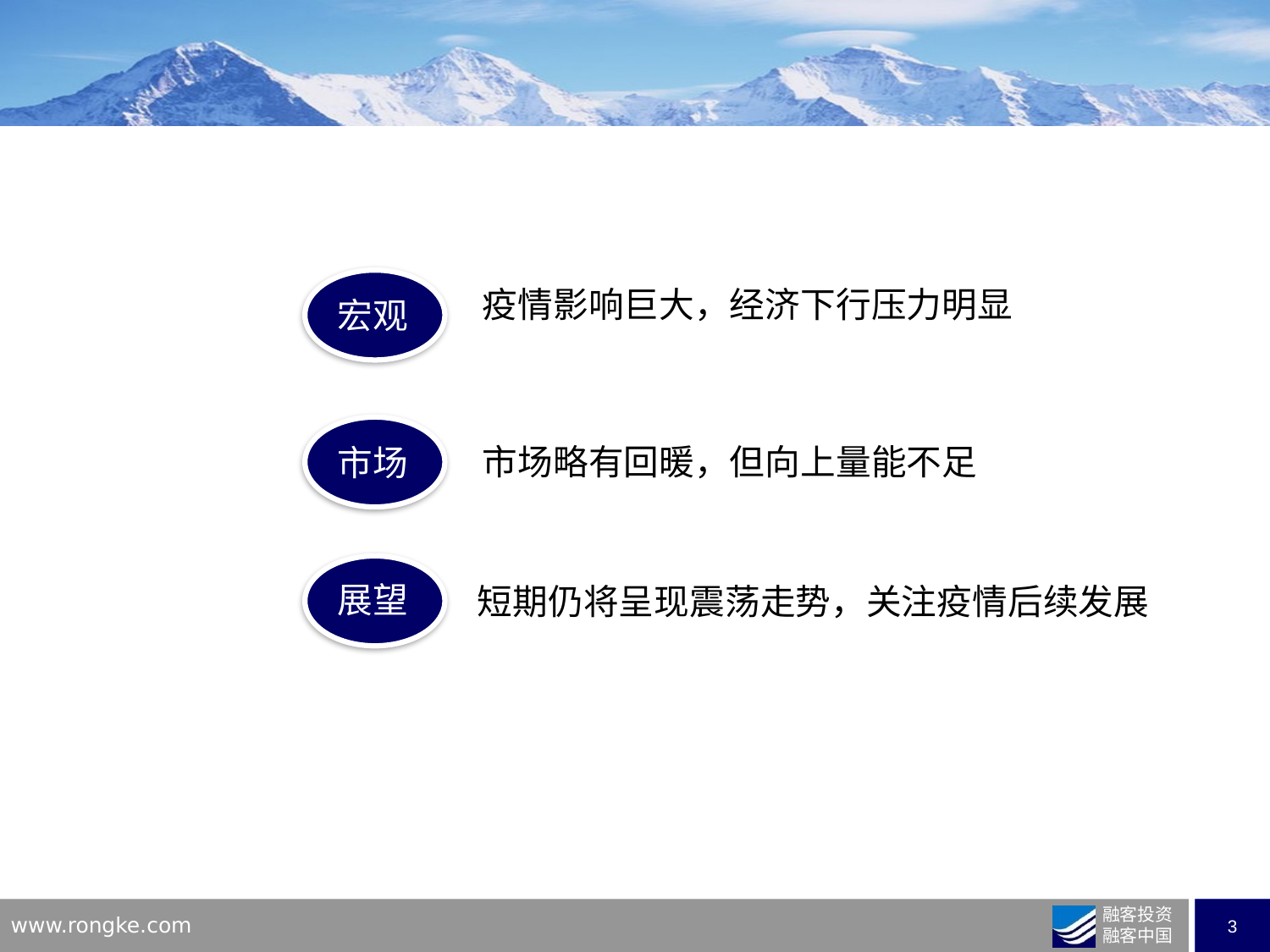

疫情影响巨大，经济下行压力明显
宏观

市场略有回暖，但向上量能不足
市场

展望
短期仍将呈现震荡走势，关注疫情后续发展
业务